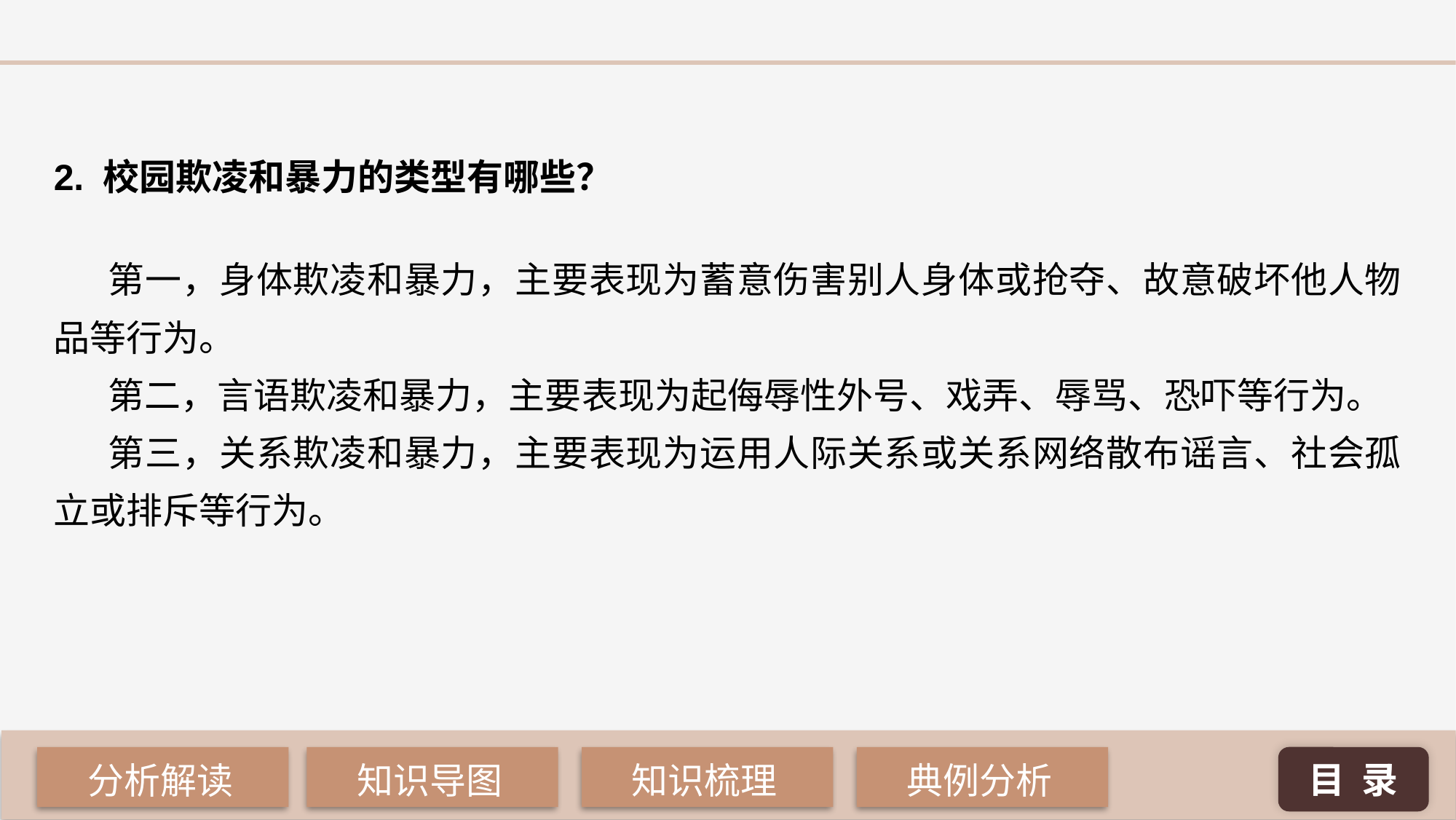

2. 校园欺凌和暴力的类型有哪些？
第一，身体欺凌和暴力，主要表现为蓄意伤害别人身体或抢夺、故意破坏他人物品等行为。
第二，言语欺凌和暴力，主要表现为起侮辱性外号、戏弄、辱骂、恐吓等行为。
第三，关系欺凌和暴力，主要表现为运用人际关系或关系网络散布谣言、社会孤立或排斥等行为。